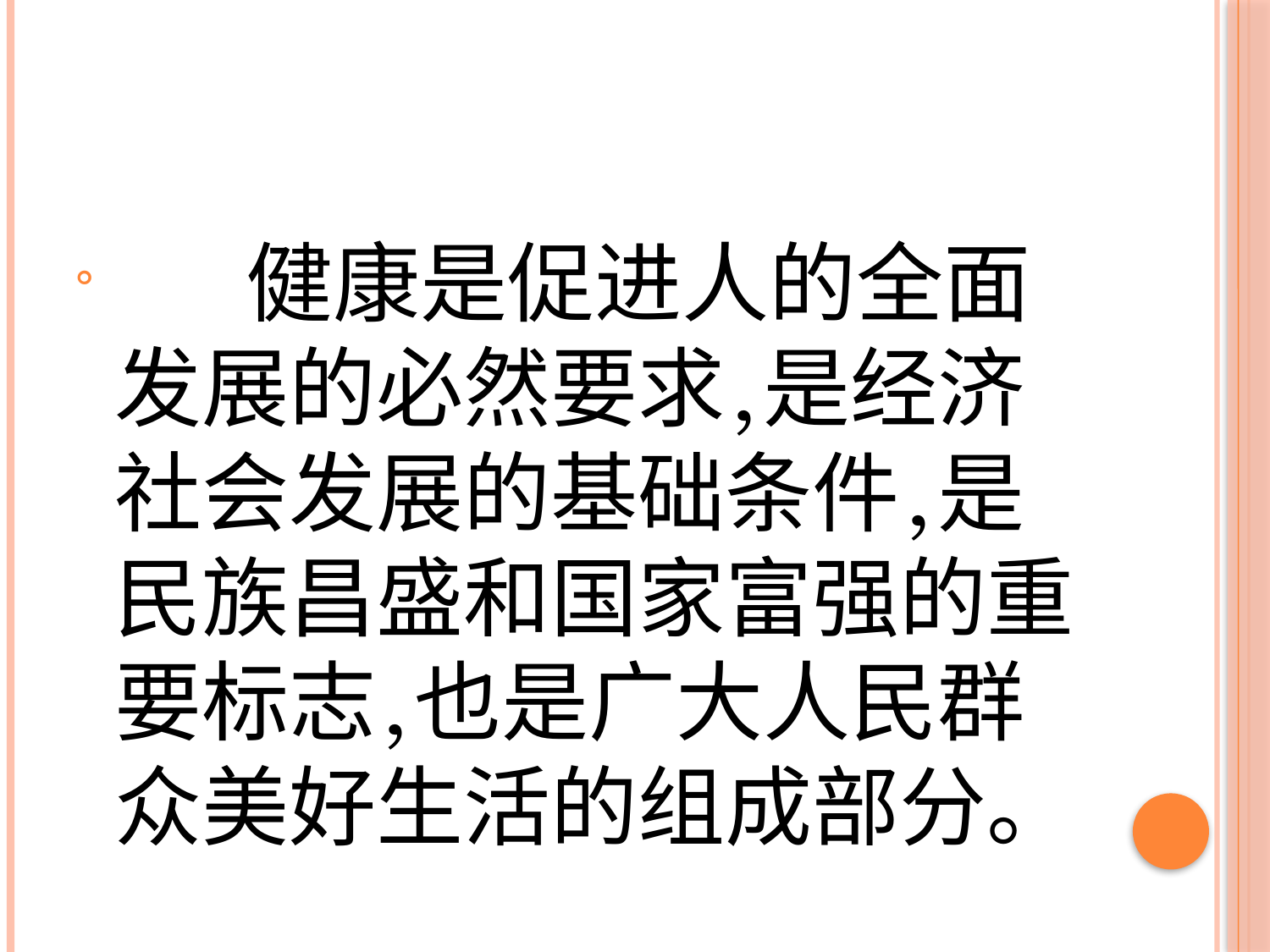

#
                     健康是促进人的全面发展的必然要求,是经济社会发展的基础条件,是民族昌盛和国家富强的重要标志,也是广大人民群众美好生活的组成部分。